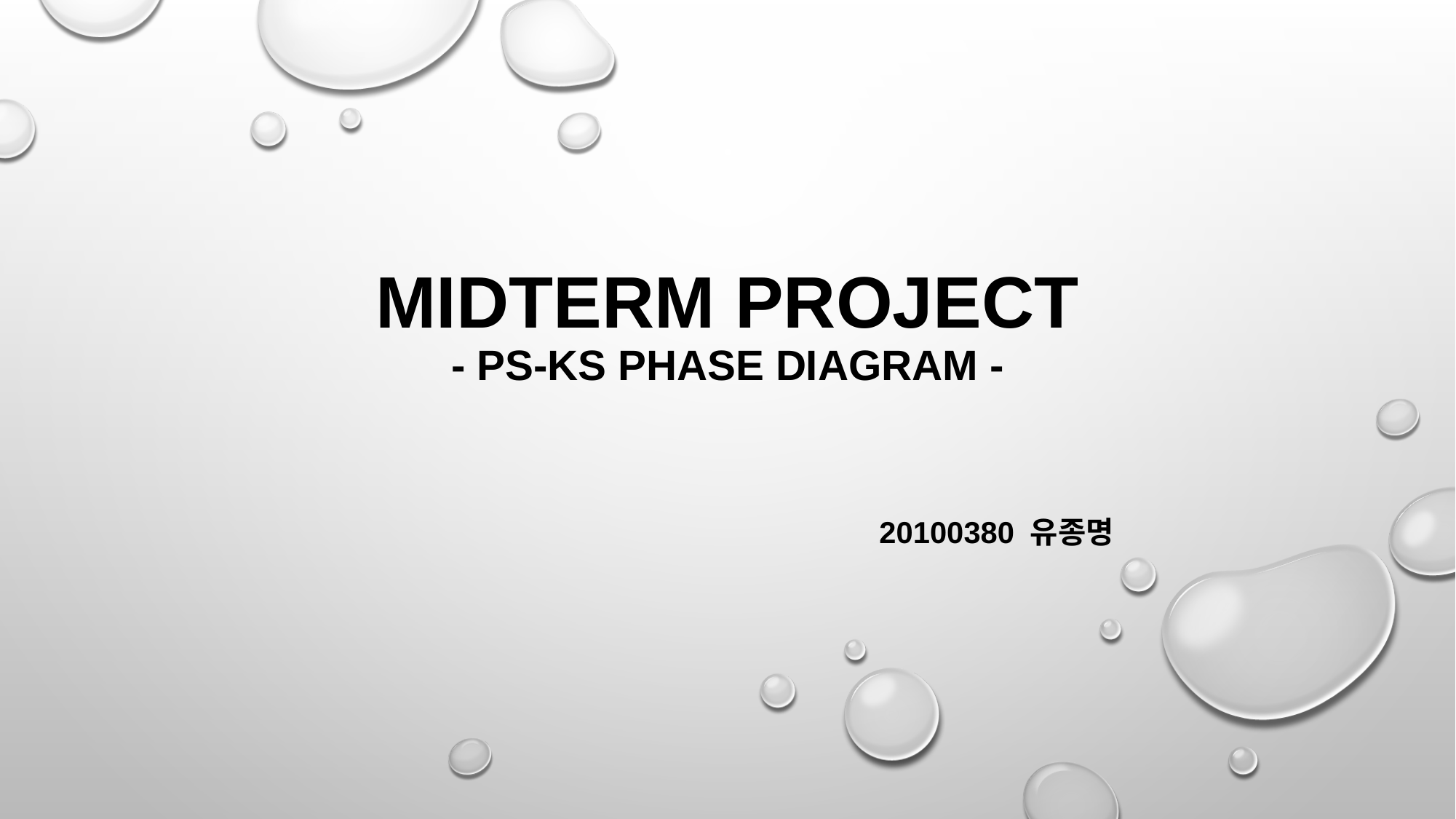

# Midterm project - Ps-Ks Phase diagram -
20100380 유종명